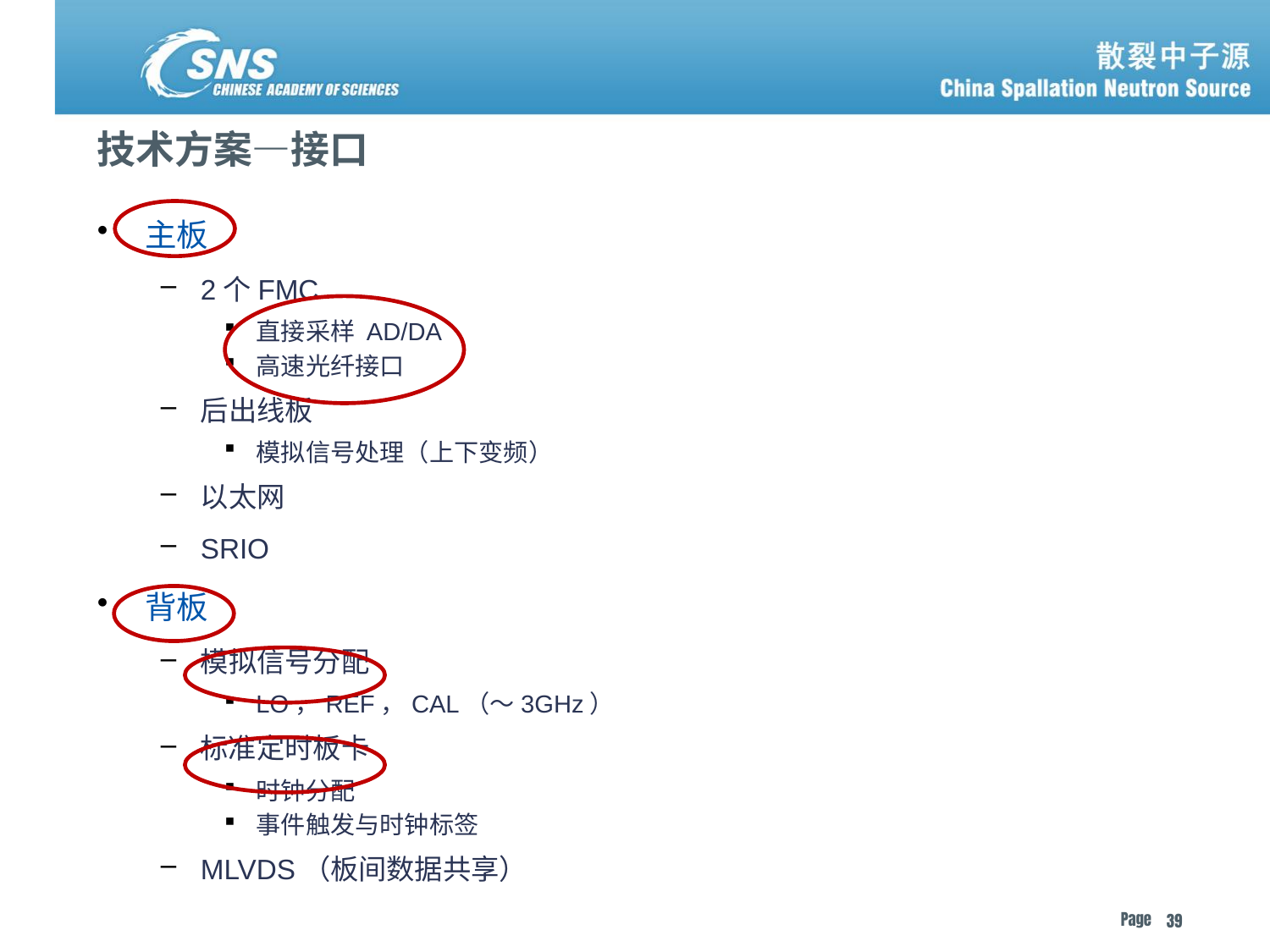

# 技术方案—接口
主板
2个FMC
直接采样 AD/DA
高速光纤接口
后出线板
模拟信号处理（上下变频）
以太网
SRIO
背板
模拟信号分配
LO，REF，CAL（～3GHz）
标准定时板卡
时钟分配
事件触发与时钟标签
MLVDS（板间数据共享）

39